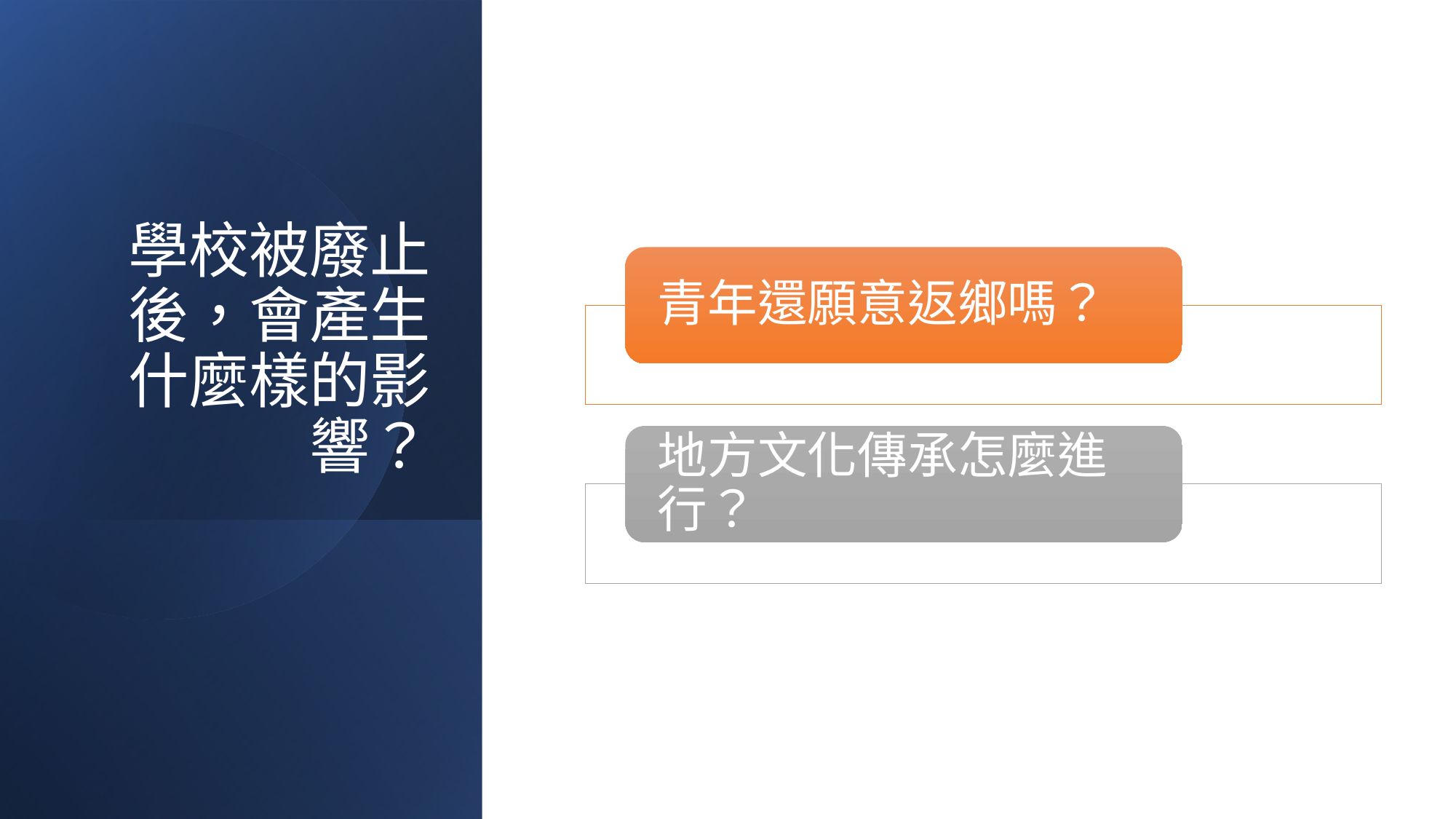

青年還願意返鄉嗎？
地方文化傳承怎麼進行？

# 學校被廢止後，會產生什麼樣的影響？